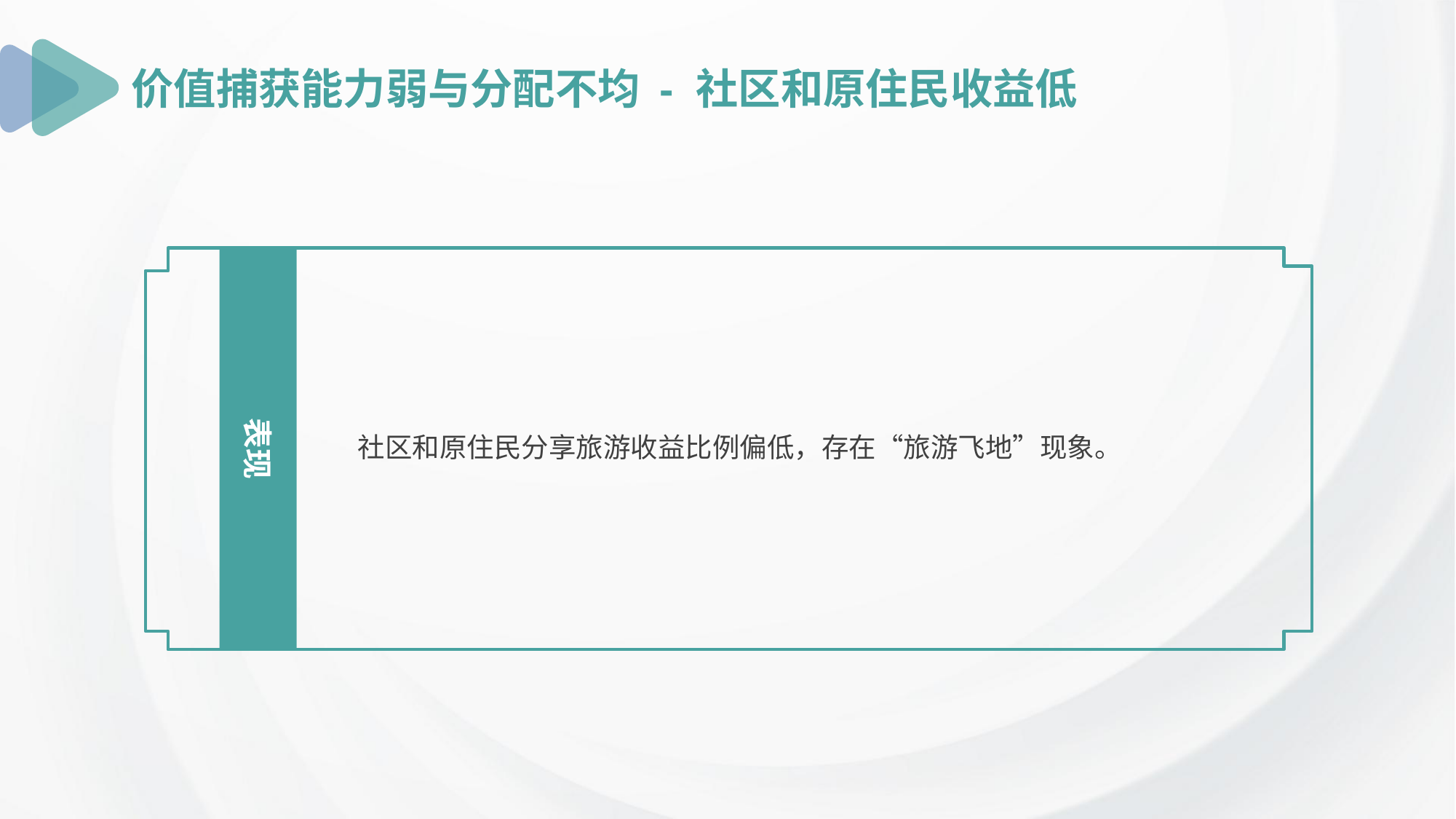

价值捕获能力弱与分配不均 - 社区和原住民收益低

表现
社区和原住民分享旅游收益比例偏低，存在“旅游飞地”现象。